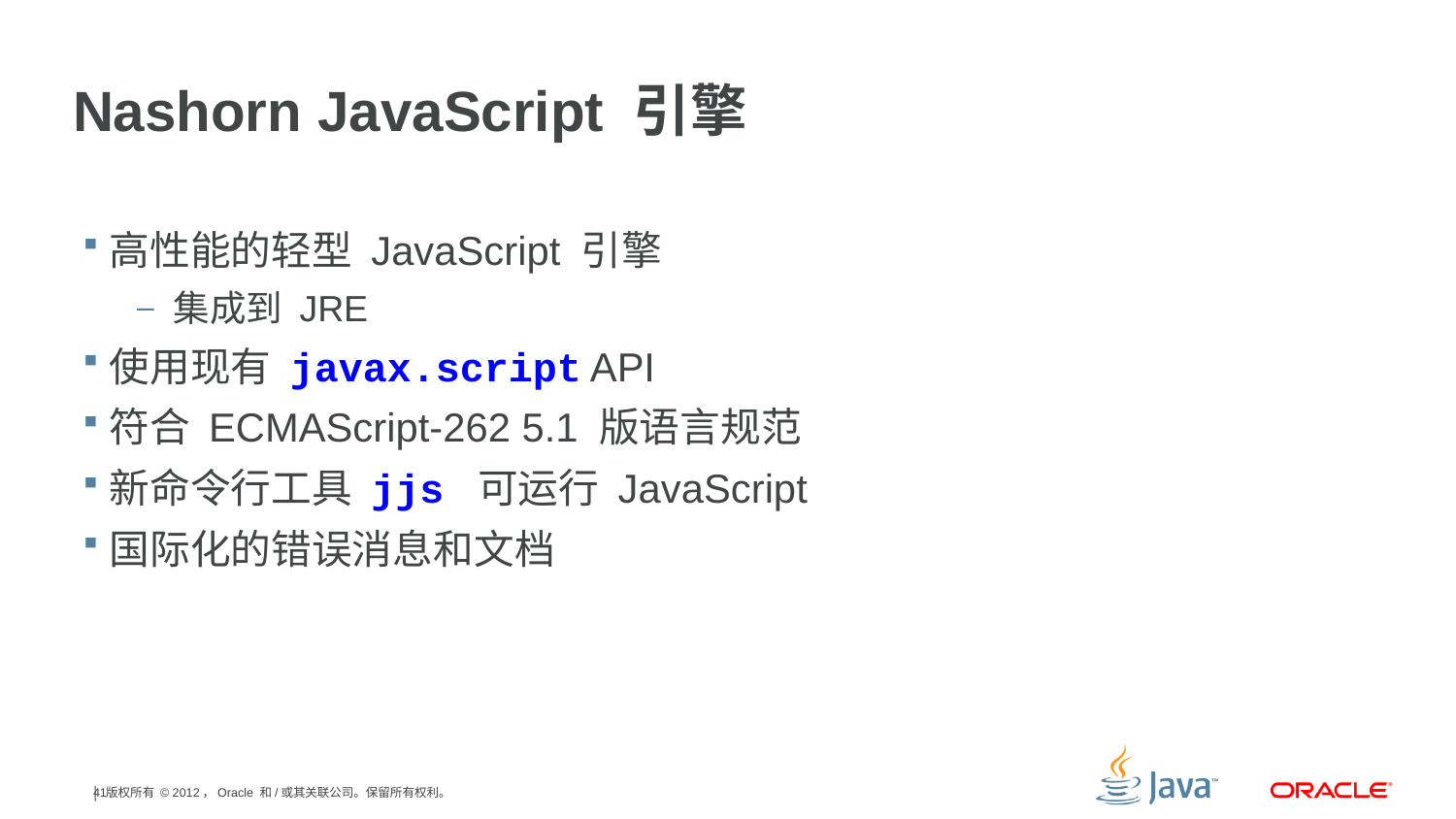

# Nashorn JavaScript 引擎
高性能的轻型 JavaScript 引擎
集成到 JRE
使用现有 javax.script API
符合 ECMAScript-262 5.1 版语言规范
新命令行工具 jjs 可运行 JavaScript
国际化的错误消息和文档